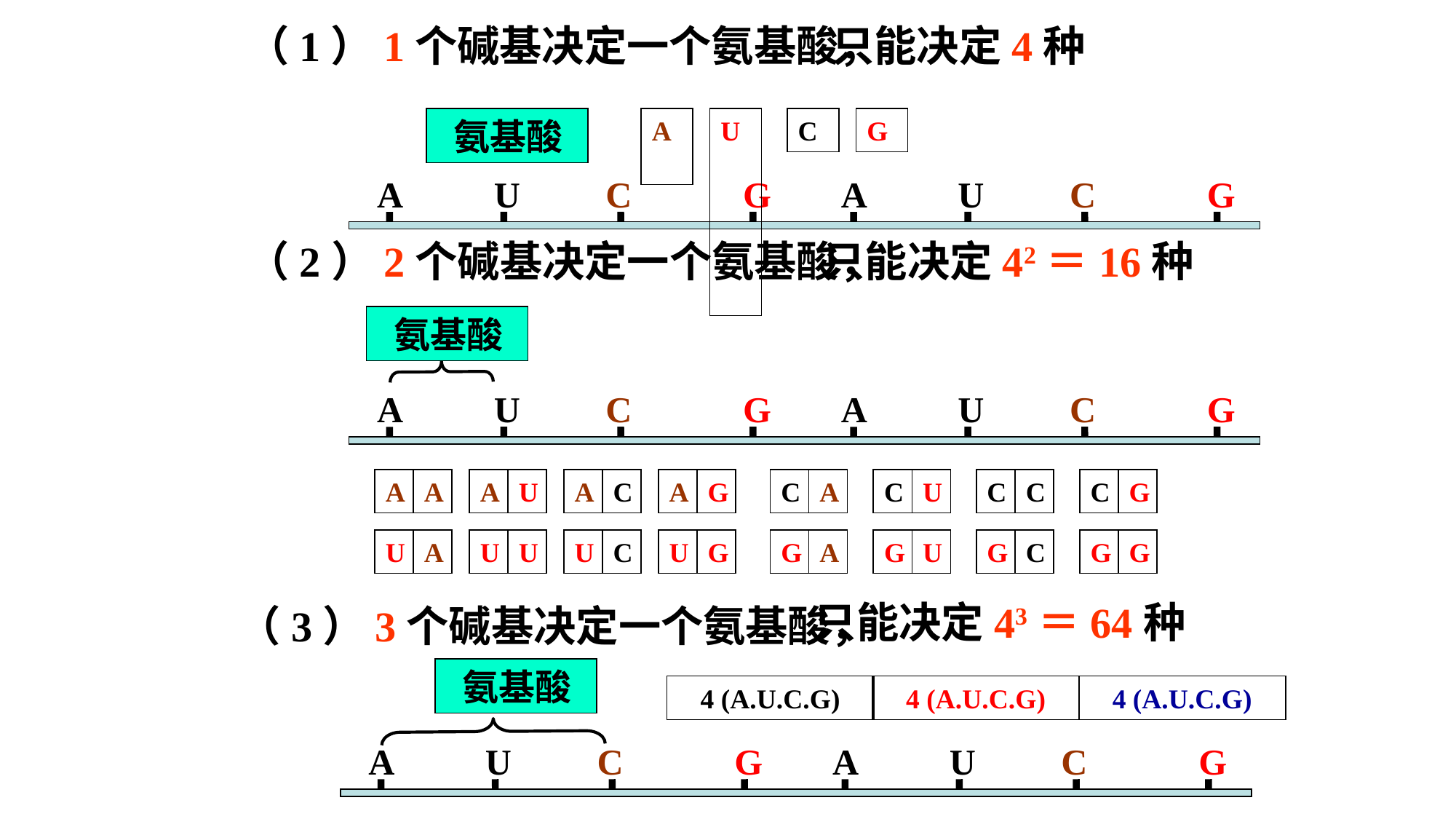

只能决定4种
（1）1个碱基决定一个氨基酸，

 氨基酸
A
U
C
G
A
U
C
G

A
U
C
G

只能决定42＝16种
（2）2个碱基决定一个氨基酸，

 氨基酸

A
U
C
G
A
U
C
G

A
A
A
U
A
C
A
G
C
A
C
U
C
C
C
G

U
A
U
U
U
C
U
G
G
A
G
U
G
C
G
G

只能决定43＝64种
（3）3个碱基决定一个氨基酸，
 氨基酸

A
U
C
G
A
U
C
G

4 (A.U.C.G)
4 (A.U.C.G)
4 (A.U.C.G)